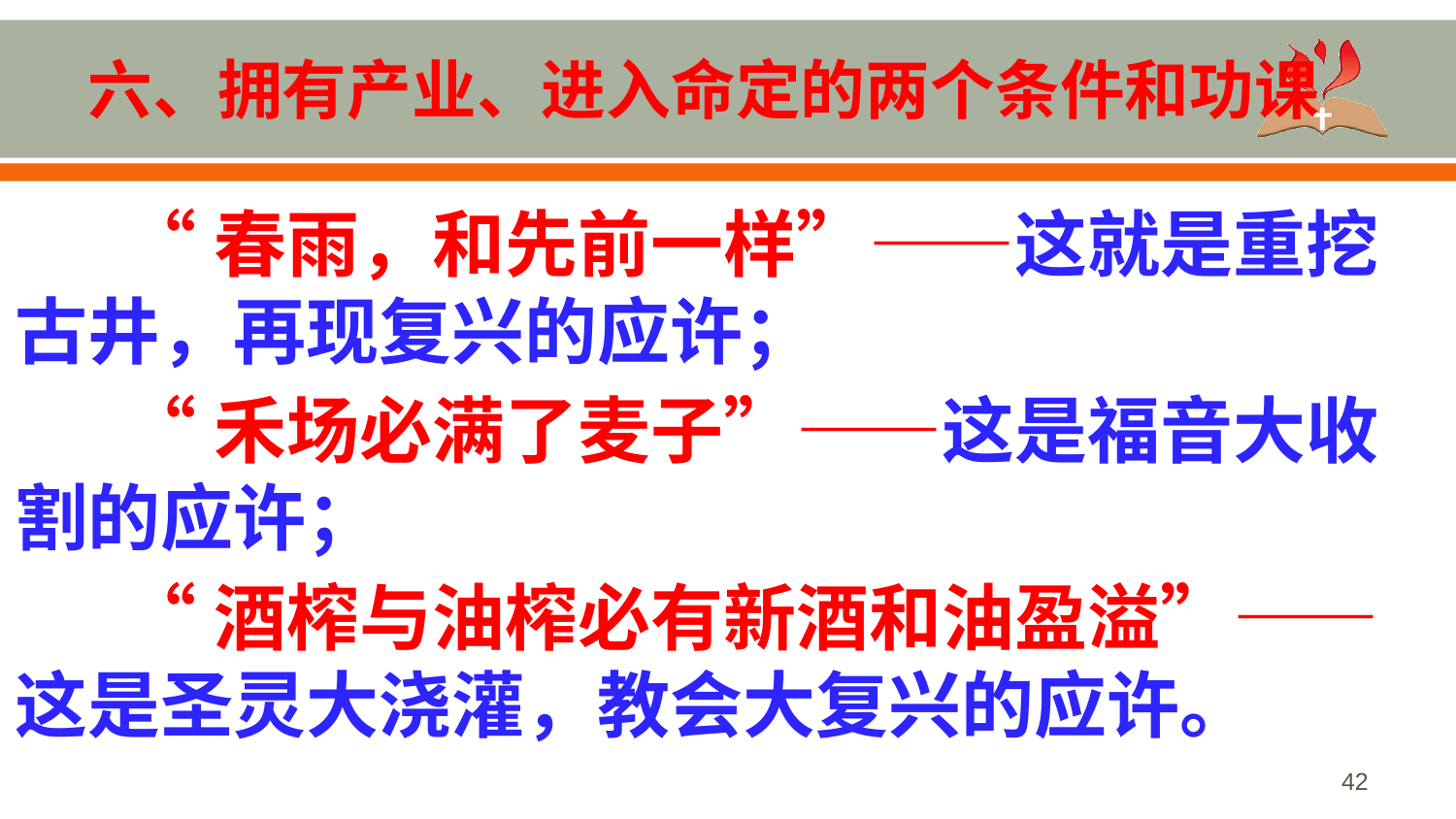

# 六、拥有产业、进入命定的两个条件和功课
“春雨，和先前一样”——这就是重挖古井，再现复兴的应许；
“禾场必满了麦子”——这是福音大收割的应许；
“酒榨与油榨必有新酒和油盈溢”——这是圣灵大浇灌，教会大复兴的应许。

42